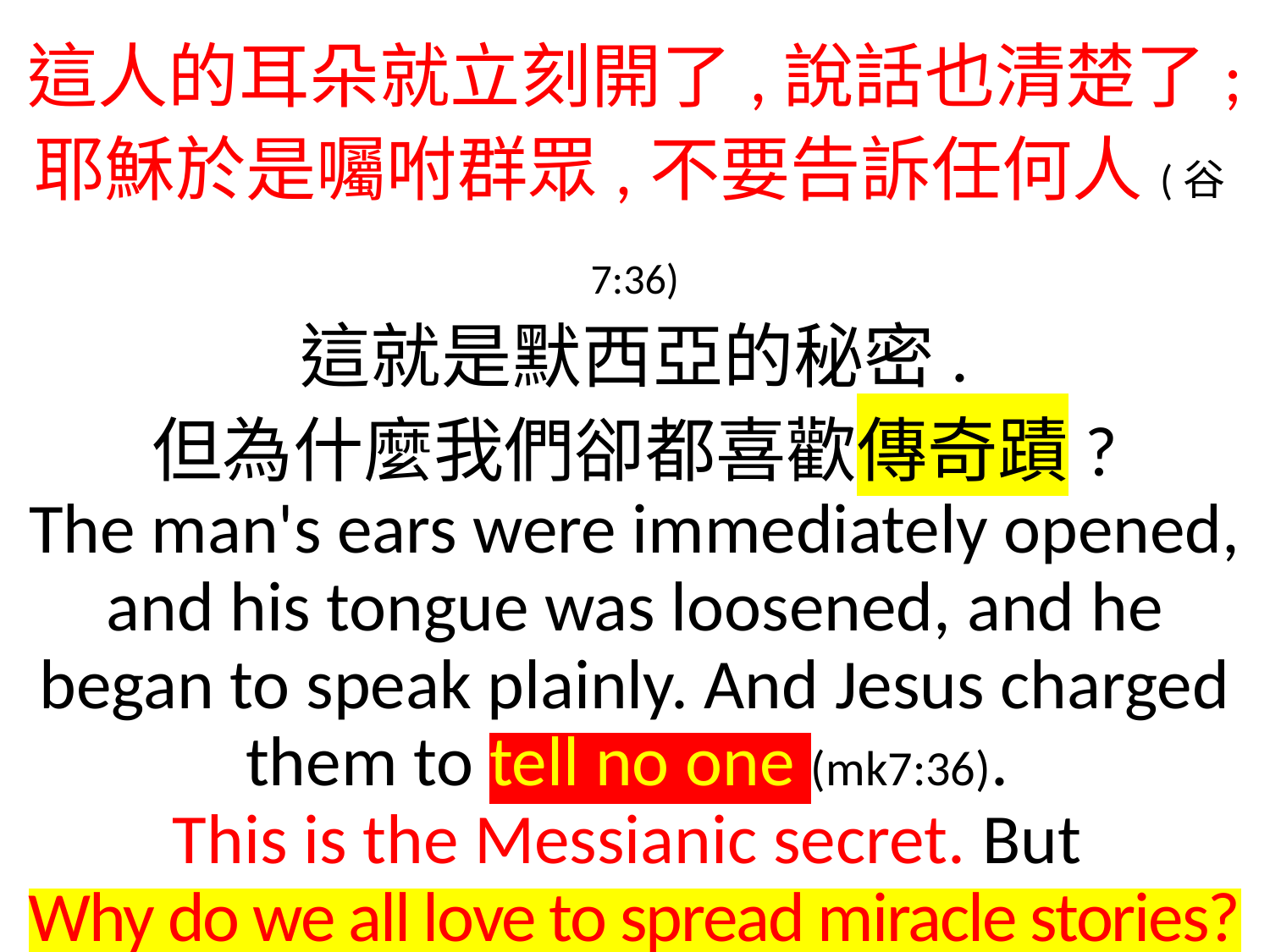

這人的耳朵就立刻開了,說話也清楚了;
耶穌於是囑咐群眾,不要告訴任何人(谷7:36)
這就是默西亞的秘密.
但為什麼我們卻都喜歡傳奇蹟?
The man's ears were immediately opened, and his tongue was loosened, and he began to speak plainly. And Jesus charged them to tell no one (mk7:36).
This is the Messianic secret. But
Why do we all love to spread miracle stories?